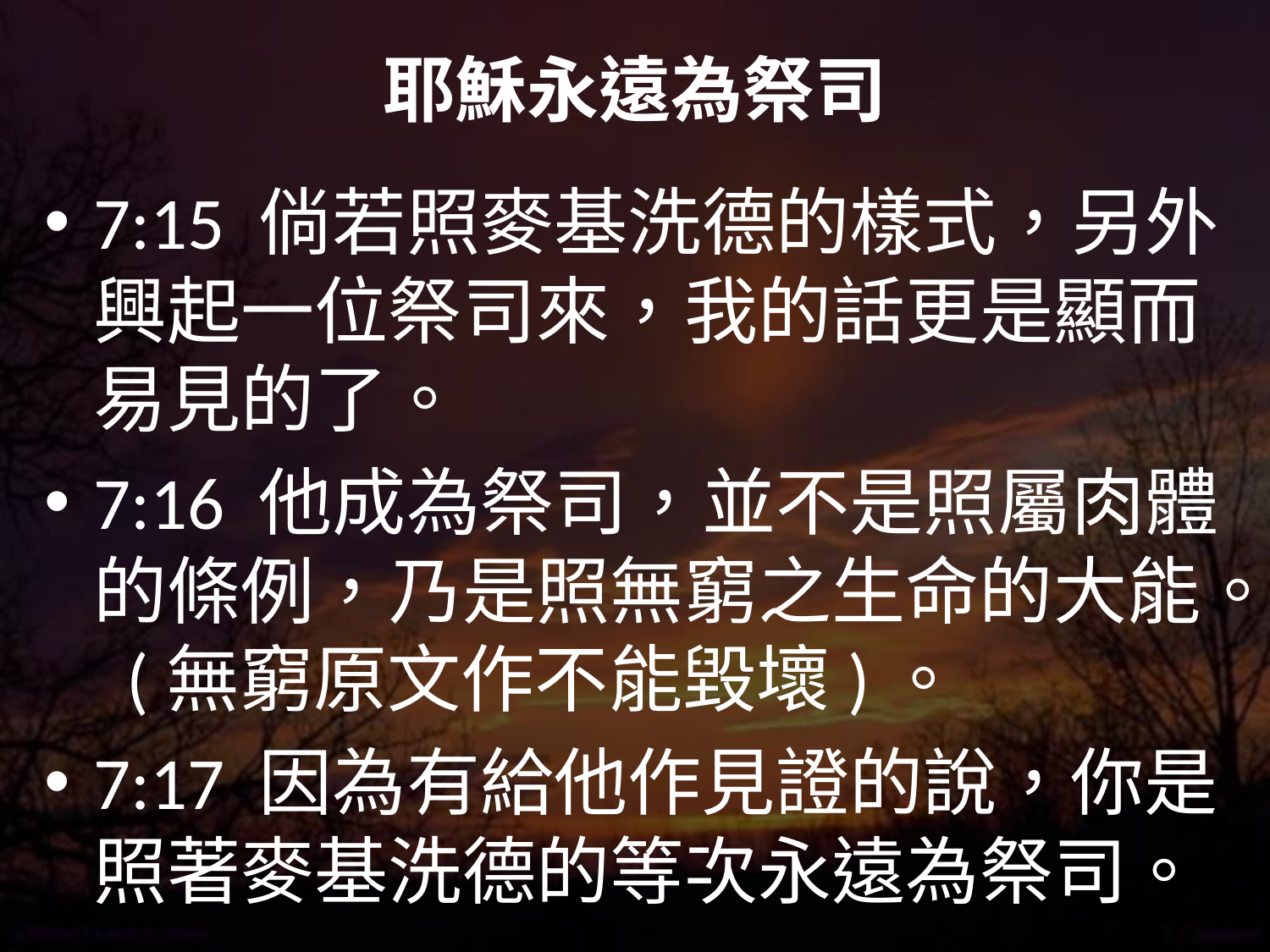

# 耶穌永遠為祭司
7:15 倘若照麥基洗德的樣式，另外興起一位祭司來，我的話更是顯而易見的了。
7:16 他成為祭司，並不是照屬肉體的條例，乃是照無窮之生命的大能。 (無窮原文作不能毀壞)。
7:17 因為有給他作見證的說，你是照著麥基洗德的等次永遠為祭司。